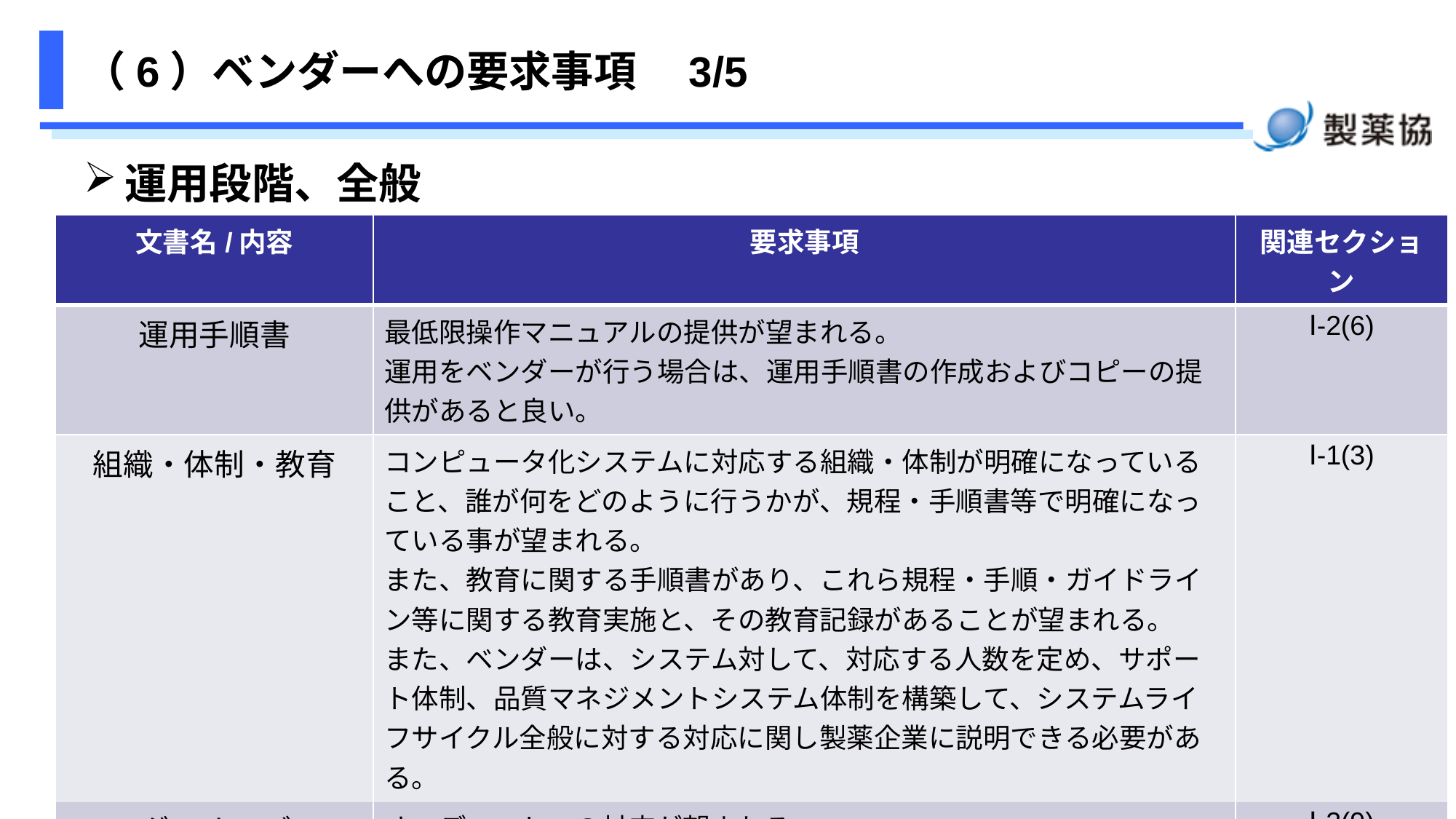

# （6）ベンダーへの要求事項　3/5
運用段階、全般

仕様検討段階
| 文書名/内容 | 要求事項 | 関連セクション |
| --- | --- | --- |
| 運用手順書 | 最低限操作マニュアルの提供が望まれる。 運用をベンダーが行う場合は、運用手順書の作成およびコピーの提供があると良い。 | Ⅰ-2(6) |
| 組織・体制・教育 | コンピュータ化システムに対応する組織・体制が明確になっていること、誰が何をどのように行うかが、規程・手順書等で明確になっている事が望まれる。 また、教育に関する手順書があり、これら規程・手順・ガイドライン等に関する教育実施と、その教育記録があることが望まれる。 また、ベンダーは、システム対して、対応する人数を定め、サポート体制、品質マネジメントシステム体制を構築して、システムライフサイクル全般に対する対応に関し製薬企業に説明できる必要がある。 | Ⅰ-1(3) |
| ベンダーオーディット | オーディットへの対応が望まれる。 システム導入時のみならず、運用後の定期的な調査への対応も望まれる。 | Ⅰ-2(9) |
46